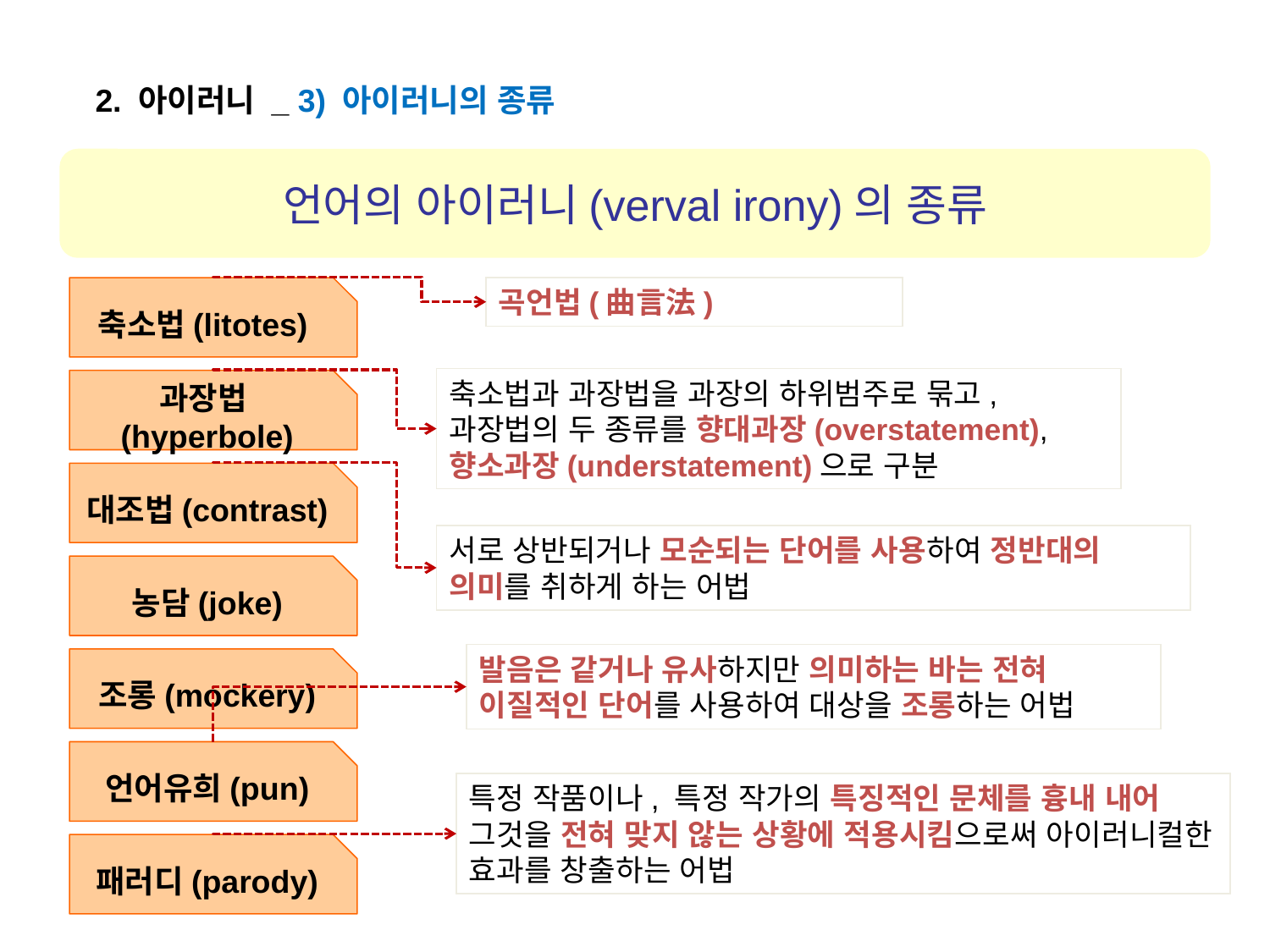

2. 아이러니 _ 3) 아이러니의 종류
언어의 아이러니(verval irony)의 종류
축소법(litotes)
곡언법(曲言法)
축소법과 과장법을 과장의 하위범주로 묶고,
과장법의 두 종류를 향대과장(overstatement), 향소과장(understatement)으로 구분
과장법(hyperbole)
대조법(contrast)
서로 상반되거나 모순되는 단어를 사용하여 정반대의 의미를 취하게 하는 어법
농담(joke)
발음은 같거나 유사하지만 의미하는 바는 전혀 이질적인 단어를 사용하여 대상을 조롱하는 어법
조롱(mockery)
언어유희(pun)
특정 작품이나, 특정 작가의 특징적인 문체를 흉내 내어 그것을 전혀 맞지 않는 상황에 적용시킴으로써 아이러니컬한 효과를 창출하는 어법
패러디(parody)